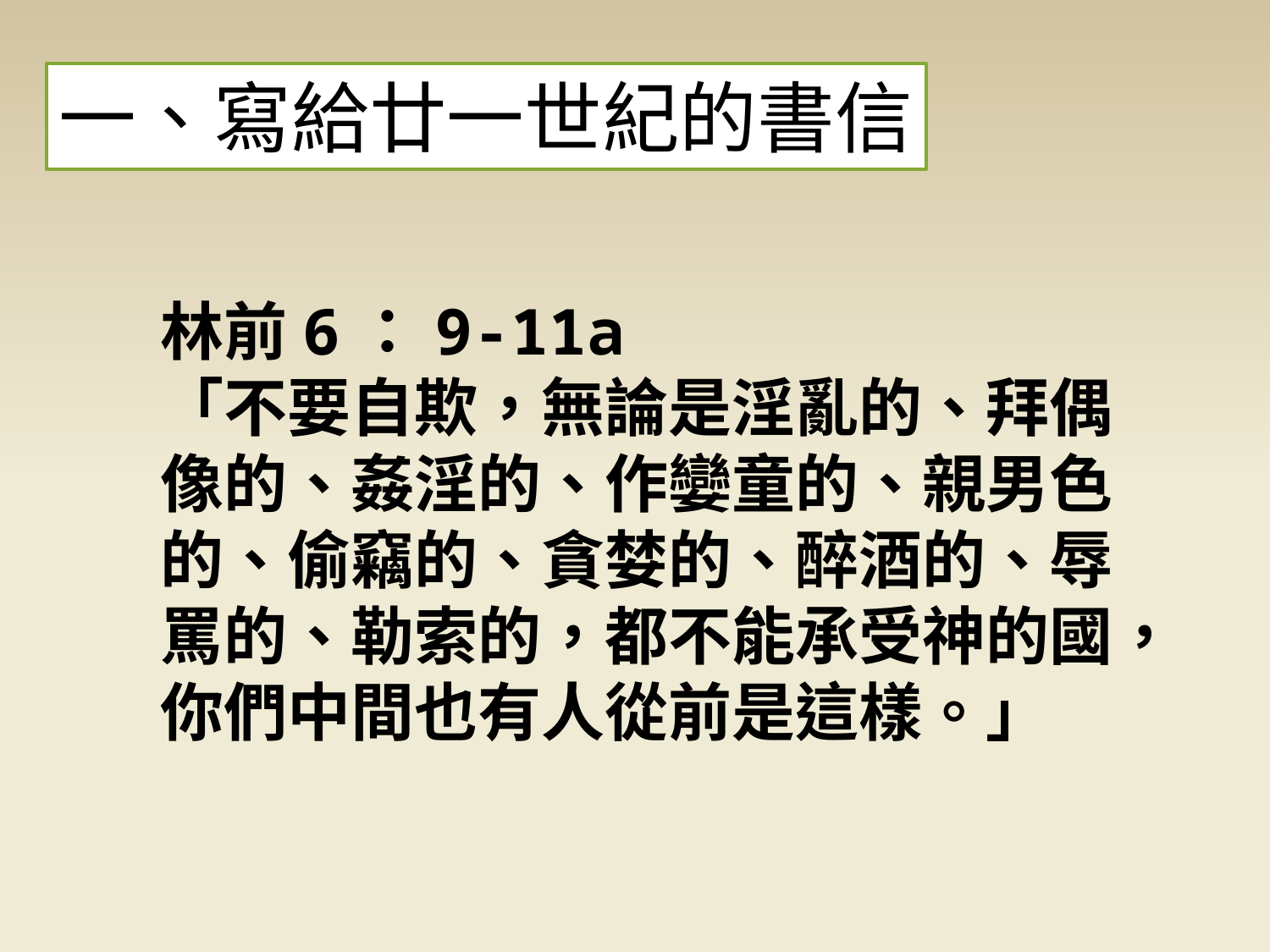

一、寫給廿一世紀的書信
林前6：9-11a
「不要自欺，無論是淫亂的、拜偶像的、姦淫的、作孌童的、親男色的、偷竊的、貪婪的、醉酒的、辱罵的、勒索的，都不能承受神的國，你們中間也有人從前是這樣。」